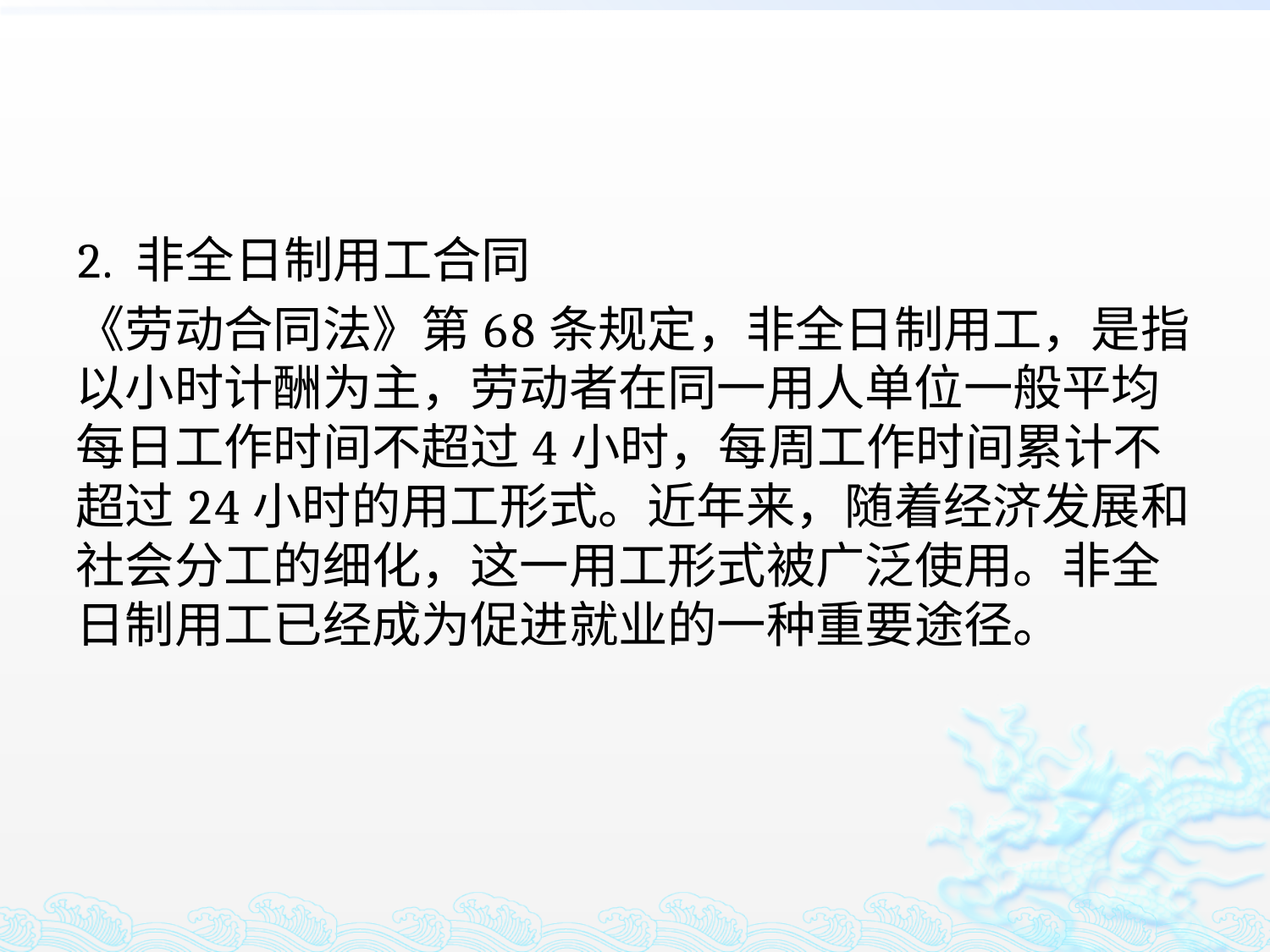

#
2. 非全日制用工合同
《劳动合同法》第68条规定，非全日制用工，是指以小时计酬为主，劳动者在同一用人单位一般平均每日工作时间不超过4小时，每周工作时间累计不超过24小时的用工形式。近年来，随着经济发展和社会分工的细化，这一用工形式被广泛使用。非全日制用工已经成为促进就业的一种重要途径。